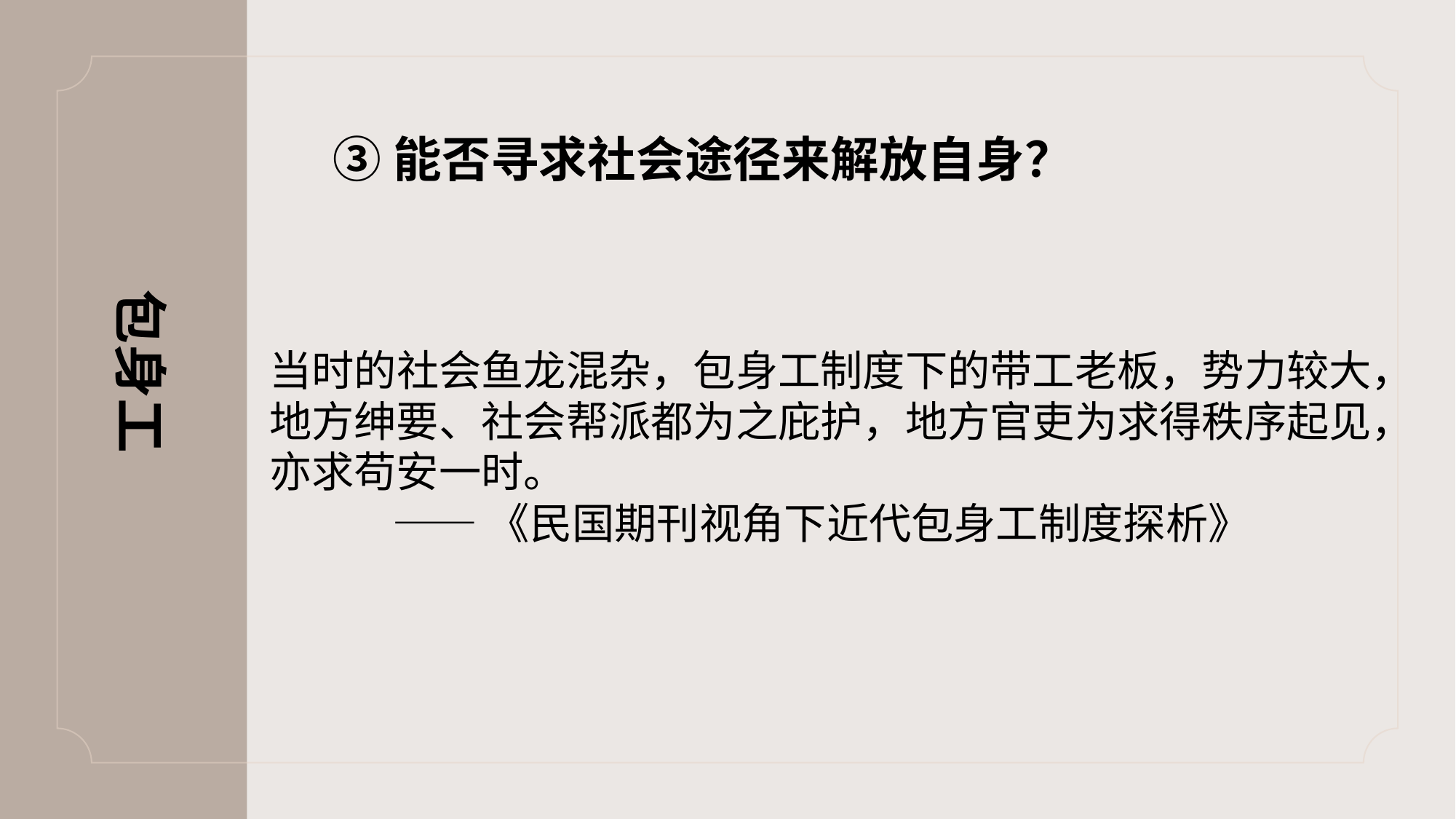

③能否寻求社会途径来解放自身？

包身工
当时的社会鱼龙混杂，包身工制度下的带工老板，势力较大，地方绅要、社会帮派都为之庇护，地方官吏为求得秩序起见，亦求苟安一时。
             ——《民国期刊视角下近代包身工制度探析》